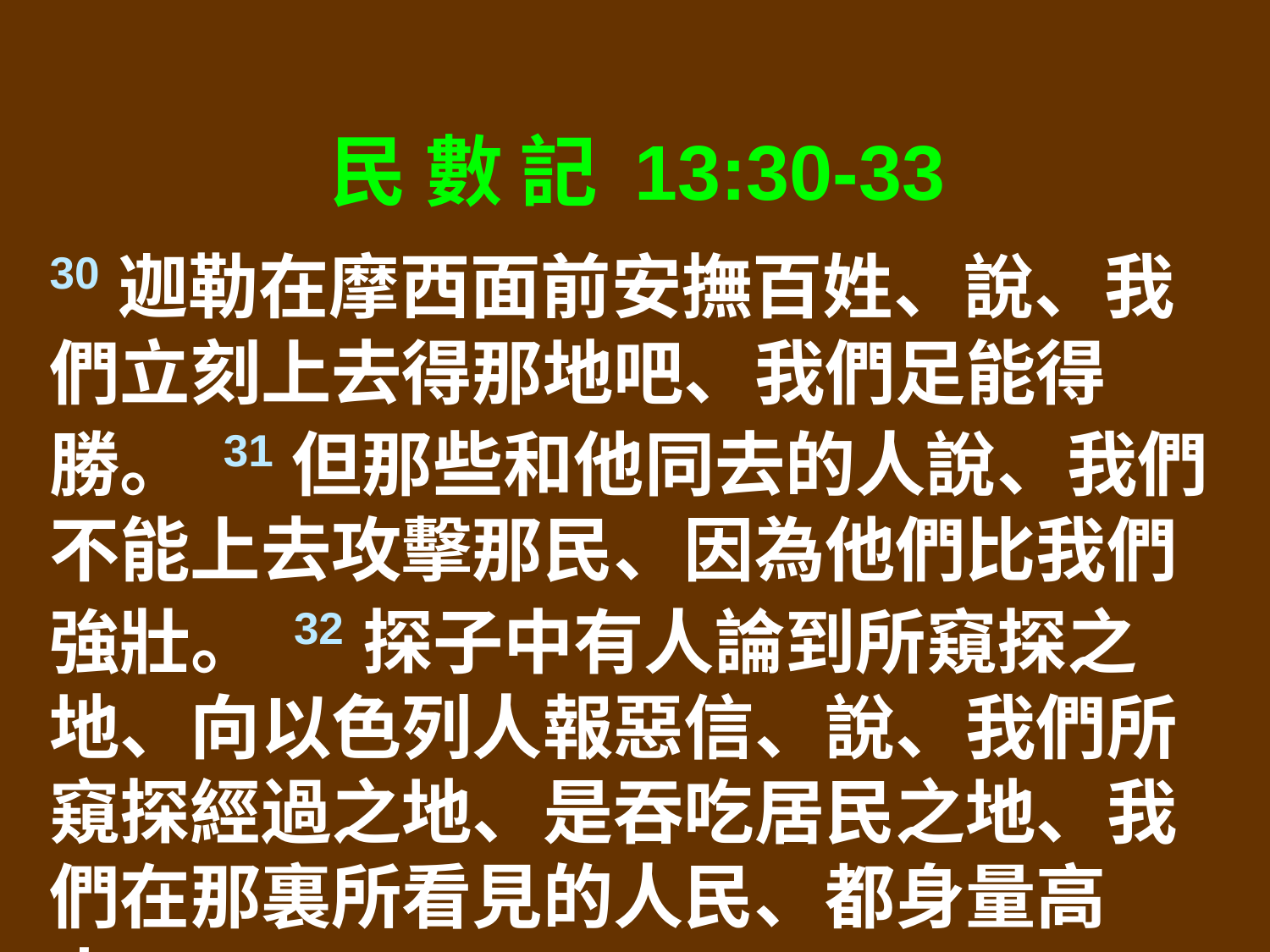

民 數 記 13:30-33
30迦勒在摩西面前安撫百姓、說、我們立刻上去得那地吧、我們足能得勝。 31但那些和他同去的人說、我們不能上去攻擊那民、因為他們比我們強壯。 32探子中有人論到所窺探之地、向以色列人報惡信、說、我們所窺探經過之地、是吞吃居民之地、我們在那裏所看見的人民、都身量高大。